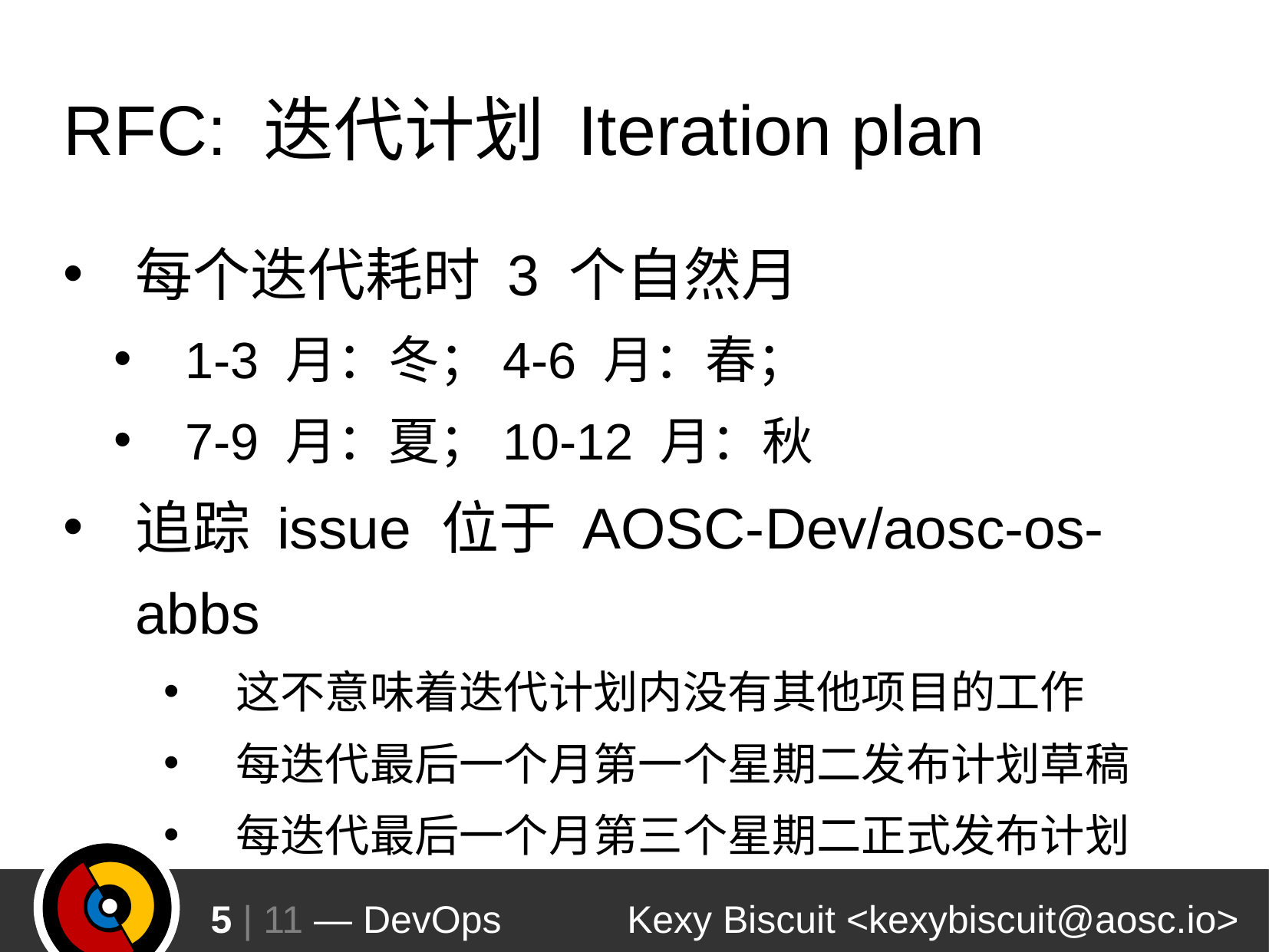

# RFC: 迭代计划 Iteration plan
每个迭代耗时 3 个自然月
1-3 月：冬；4-6 月：春；
7-9 月：夏；10-12 月：秋
追踪 issue 位于 AOSC-Dev/aosc-os-abbs
这不意味着迭代计划内没有其他项目的工作
每迭代最后一个月第一个星期二发布计划草稿
每迭代最后一个月第三个星期二正式发布计划